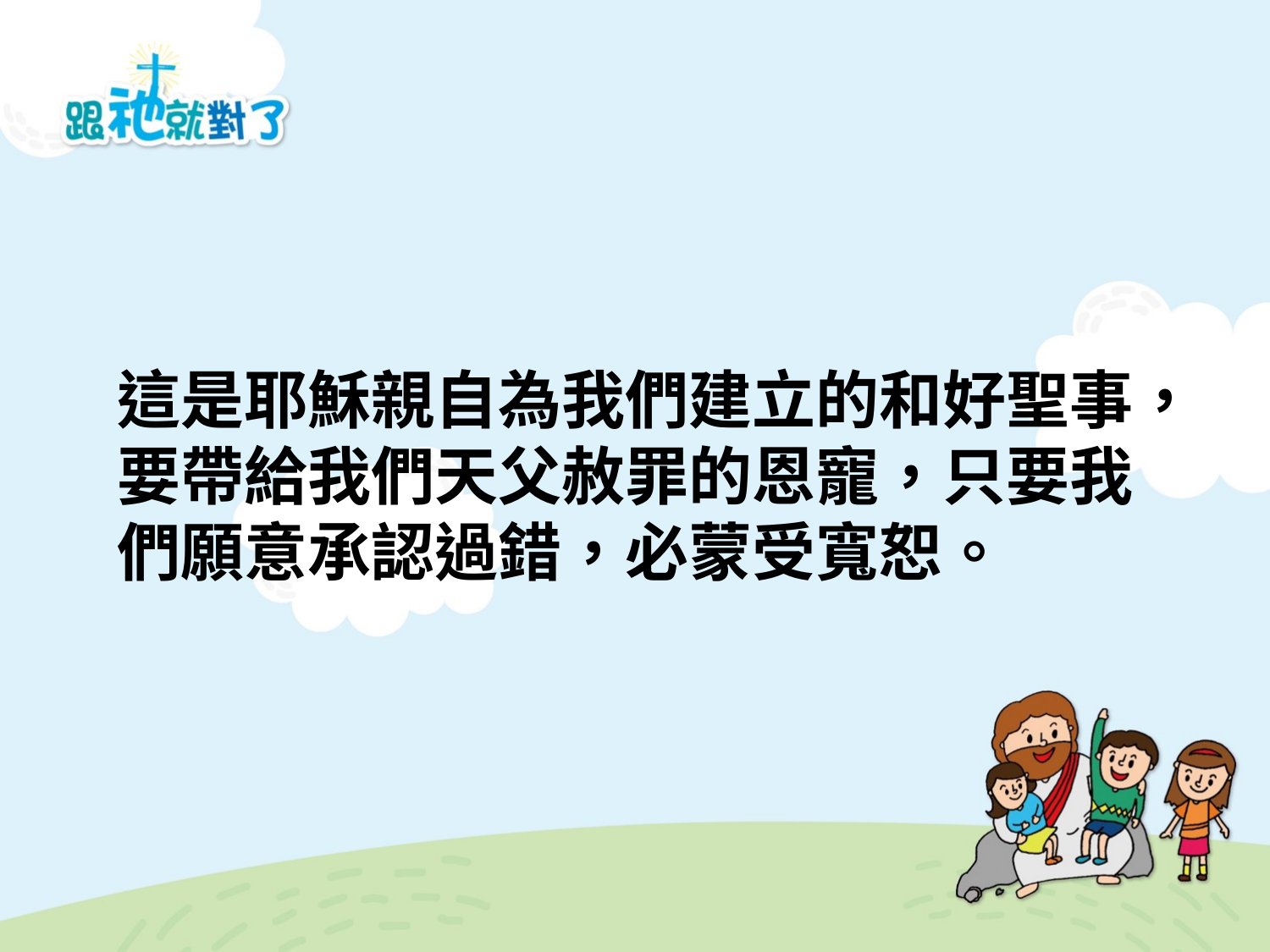

這是耶穌親自為我們建立的和好聖事，要帶給我們天父赦罪的恩寵，只要我們願意承認過錯，必蒙受寬恕。